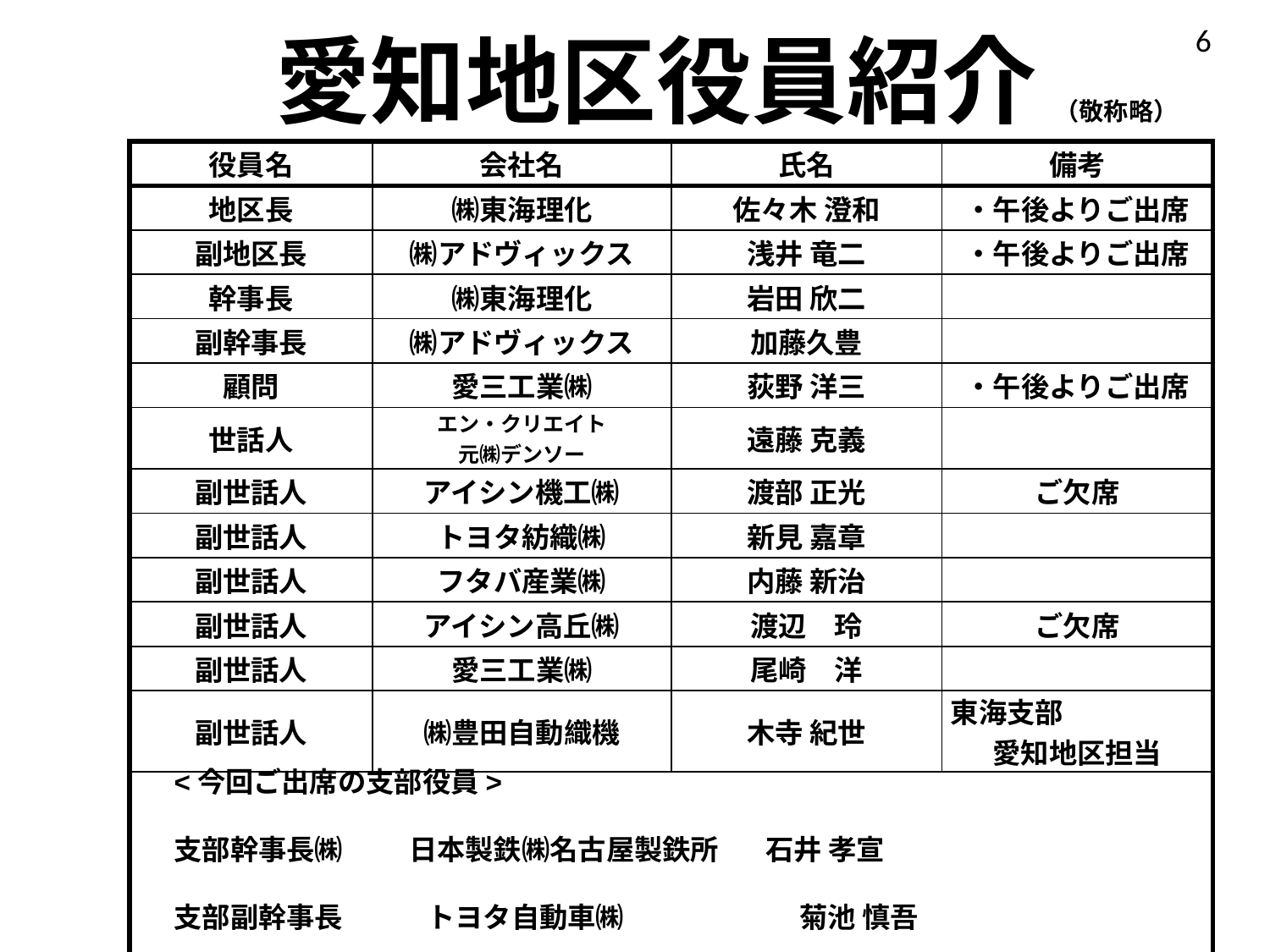

6
愛知地区役員紹介
（敬称略）
| 役員名 | 会社名 | 氏名 | 備考 |
| --- | --- | --- | --- |
| 地区長 | ㈱東海理化 | 佐々木 澄和 | ・午後よりご出席 |
| 副地区長 | ㈱アドヴィックス | 浅井 竜二 | ・午後よりご出席 |
| 幹事長 | ㈱東海理化 | 岩田 欣二 |  |
| 副幹事長 | ㈱アドヴィックス | 加藤久豊 |  |
| 顧問 | 愛三工業㈱ | 荻野 洋三 | ・午後よりご出席 |
| 世話人 | エン・クリエイト 元㈱デンソー | 遠藤 克義 |  |
| 副世話人 | アイシン機工㈱ | 渡部 正光 | ご欠席 |
| 副世話人 | トヨタ紡織㈱ | 新見 嘉章 |  |
| 副世話人 | フタバ産業㈱ | 内藤 新治 |  |
| 副世話人 | アイシン高丘㈱ | 渡辺　玲 | ご欠席 |
| 副世話人 | 愛三工業㈱ | 尾崎　洋 |  |
| 副世話人 | ㈱豊田自動織機 | 木寺 紀世 | 東海支部　　　　　愛知地区担当 |
|  |  |  |  |

<今回ご出席の支部役員>

支部幹事長㈱      　日本製鉄㈱名古屋製鉄所   　石井 孝宣

支部副幹事長　　　トヨタ自動車㈱ 　　　　　　菊池 慎吾